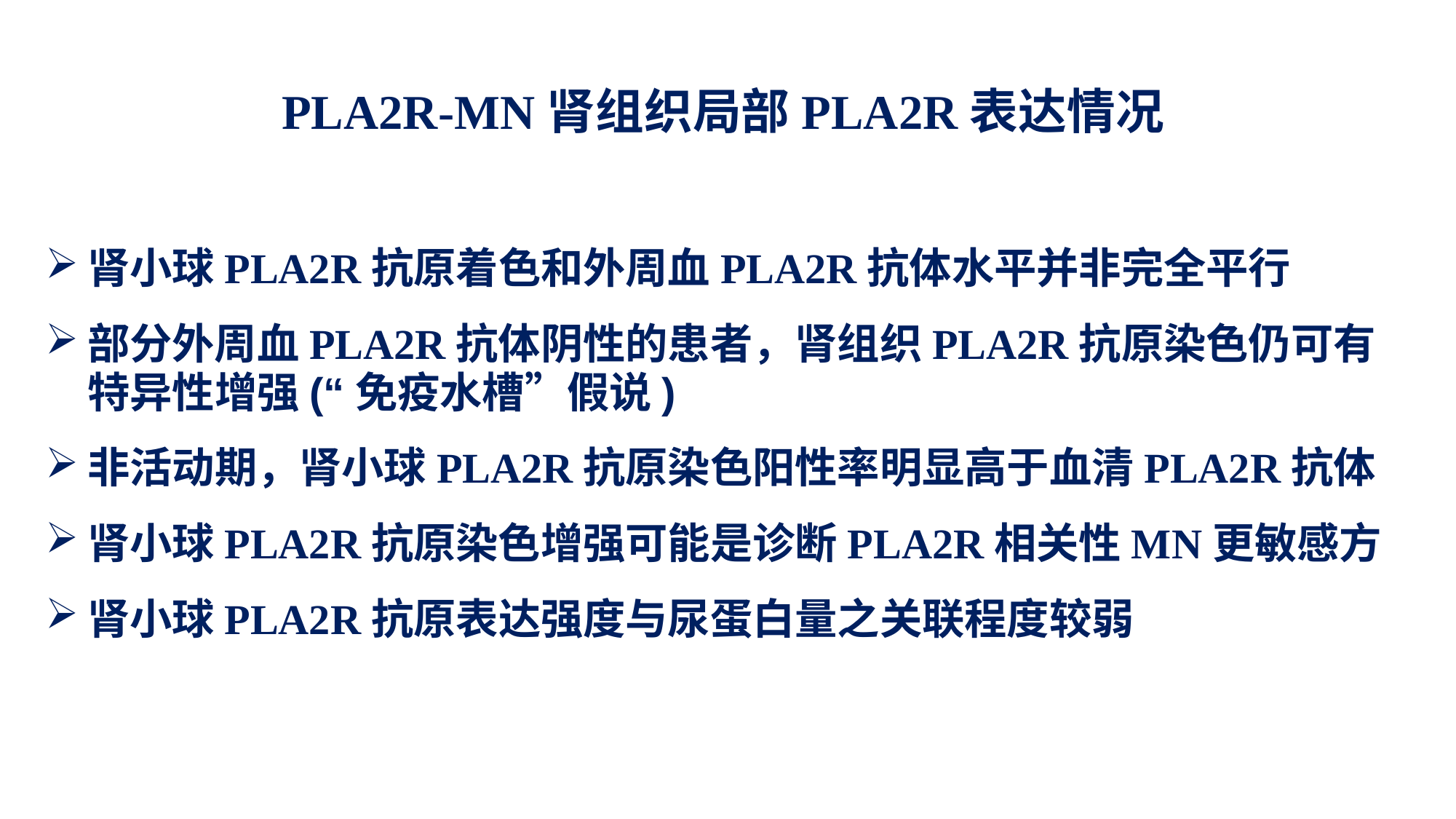

# PLA2R-MN肾组织局部PLA2R表达情况
肾小球PLA2R抗原着色和外周血PLA2R抗体水平并非完全平行
部分外周血PLA2R抗体阴性的患者，肾组织PLA2R抗原染色仍可有特异性增强(“免疫水槽”假说)
非活动期，肾小球PLA2R抗原染色阳性率明显高于血清PLA2R抗体
肾小球PLA2R抗原染色增强可能是诊断PLA2R相关性MN更敏感方
肾小球PLA2R抗原表达强度与尿蛋白量之关联程度较弱